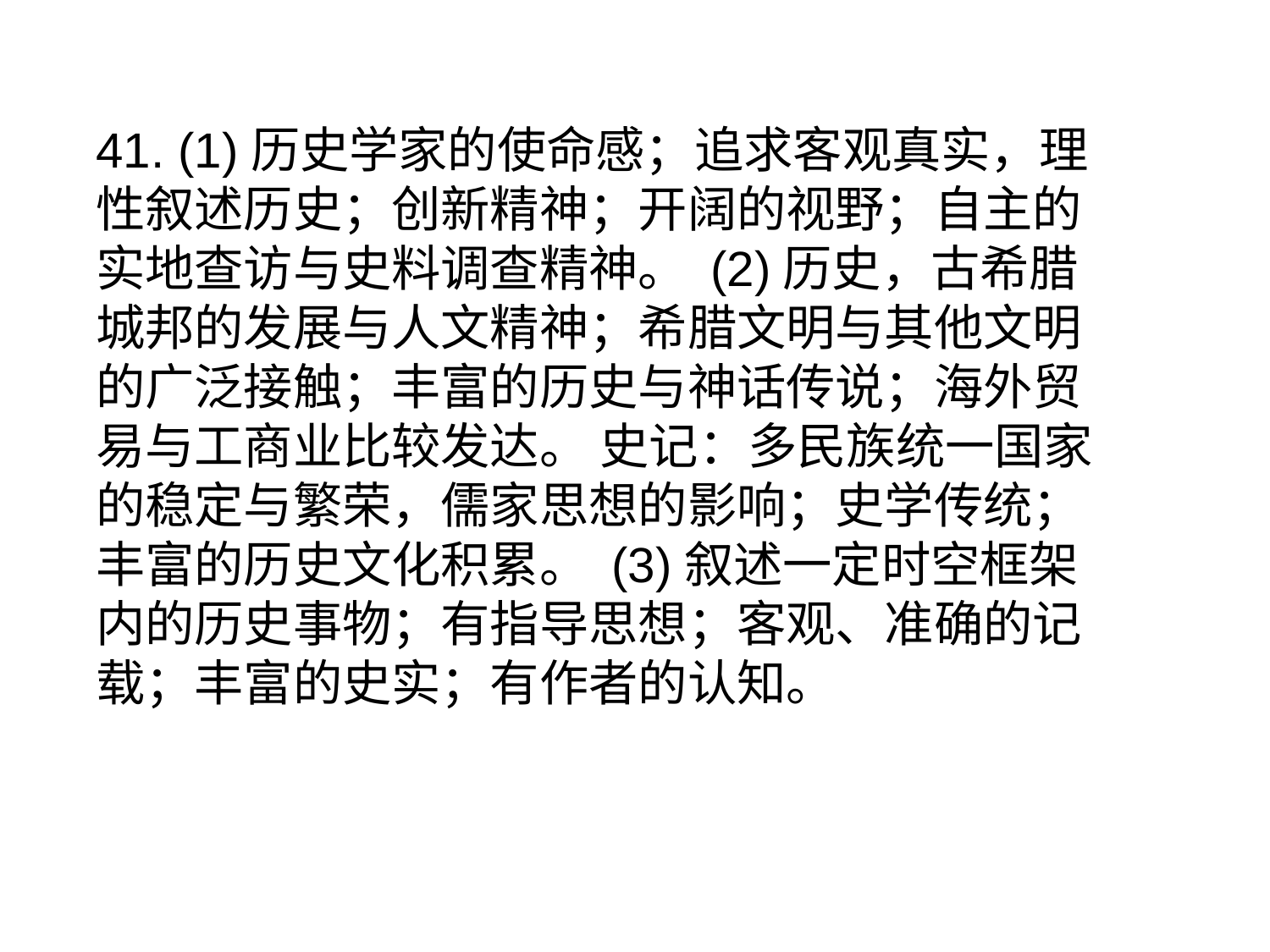

41. (1)历史学家的使命感；追求客观真实，理性叙述历史；创新精神；开阔的视野；自主的实地查访与史料调查精神。 (2)历史，古希腊城邦的发展与人文精神；希腊文明与其他文明的广泛接触；丰富的历史与神话传说；海外贸易与工商业比较发达。 史记：多民族统一国家的稳定与繁荣，儒家思想的影响；史学传统；丰富的历史文化积累。 (3)叙述一定时空框架内的历史事物；有指导思想；客观、准确的记载；丰富的史实；有作者的认知。